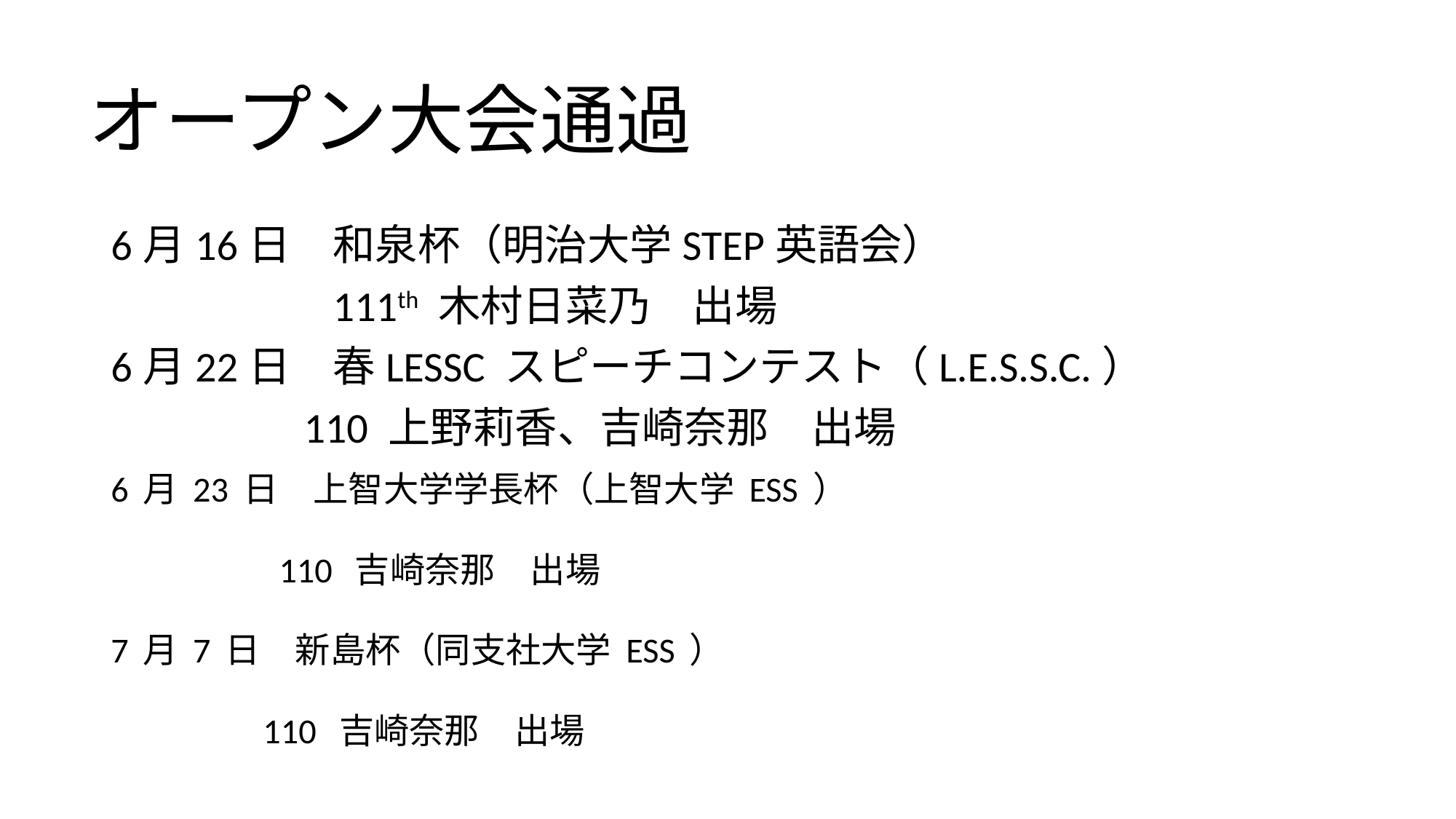

# オープン大会通過
6月16日　和泉杯（明治大学STEP英語会）
　　　　　111th 木村日菜乃　出場
6月22日　春LESSC スピーチコンテスト（L.E.S.S.C.）
                    110 上野莉香、吉崎奈那　出場
6月23日　上智大学学長杯（上智大学ESS）
                     110 吉崎奈那　出場
7月7日　新島杯（同支社大学ESS）
                   110 吉崎奈那　出場